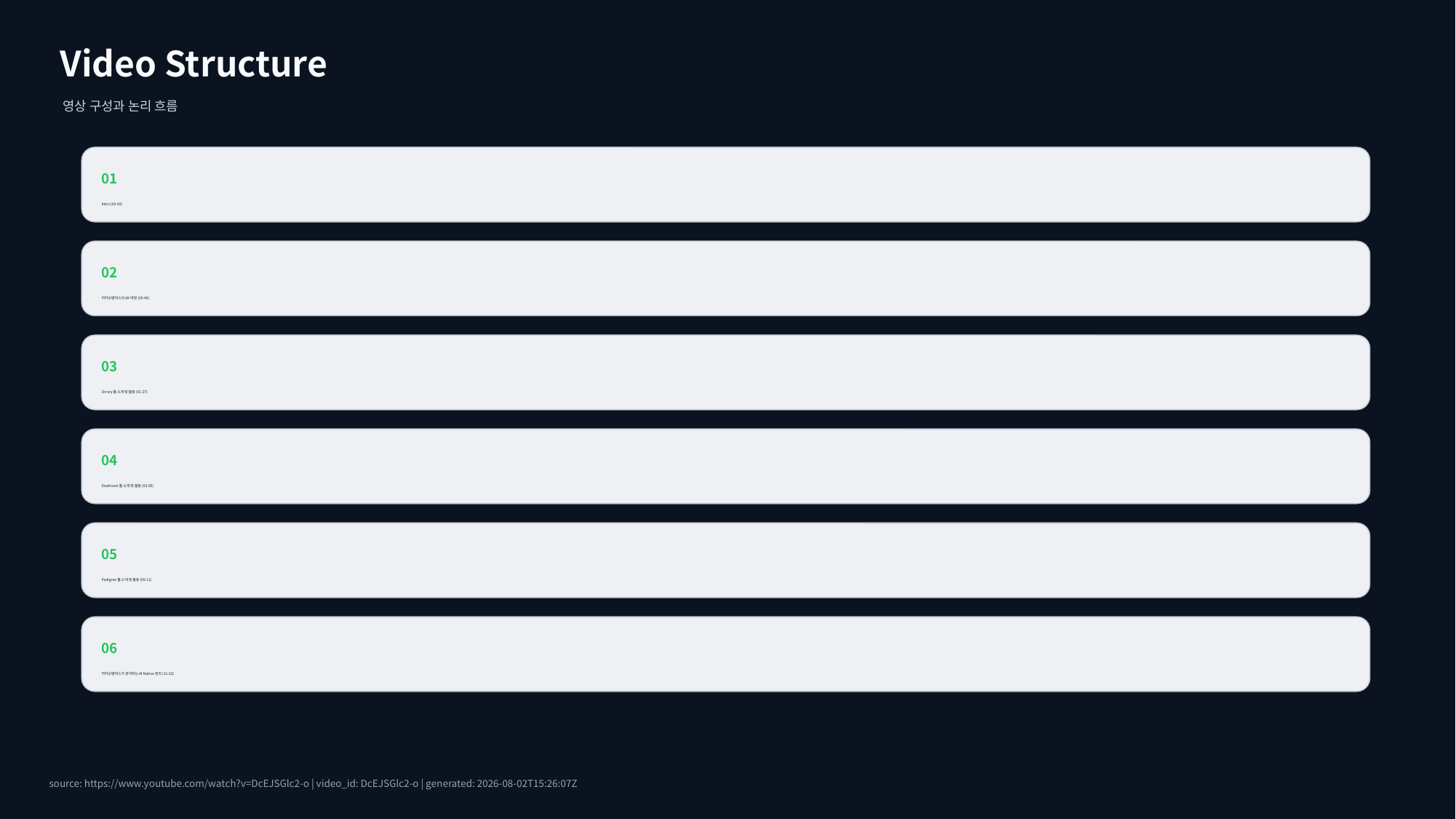

Video Structure
영상 구성과 논리 흐름

01
Intro (00:00)

02
카카오벤처스의 AX 여정 (00:40)

03
Orrery 툴 소개 및 활용 (01:27)

04
Dealroom 툴 소개 및 활용 (03:55)

05
Pedigree 툴 소개 및 활용 (09:11)

06
카카오벤처스가 생각하는 AI Native 정의 (11:23)
source: https://www.youtube.com/watch?v=DcEJSGlc2-o | video_id: DcEJSGlc2-o | generated: 2026-08-02T15:26:07Z